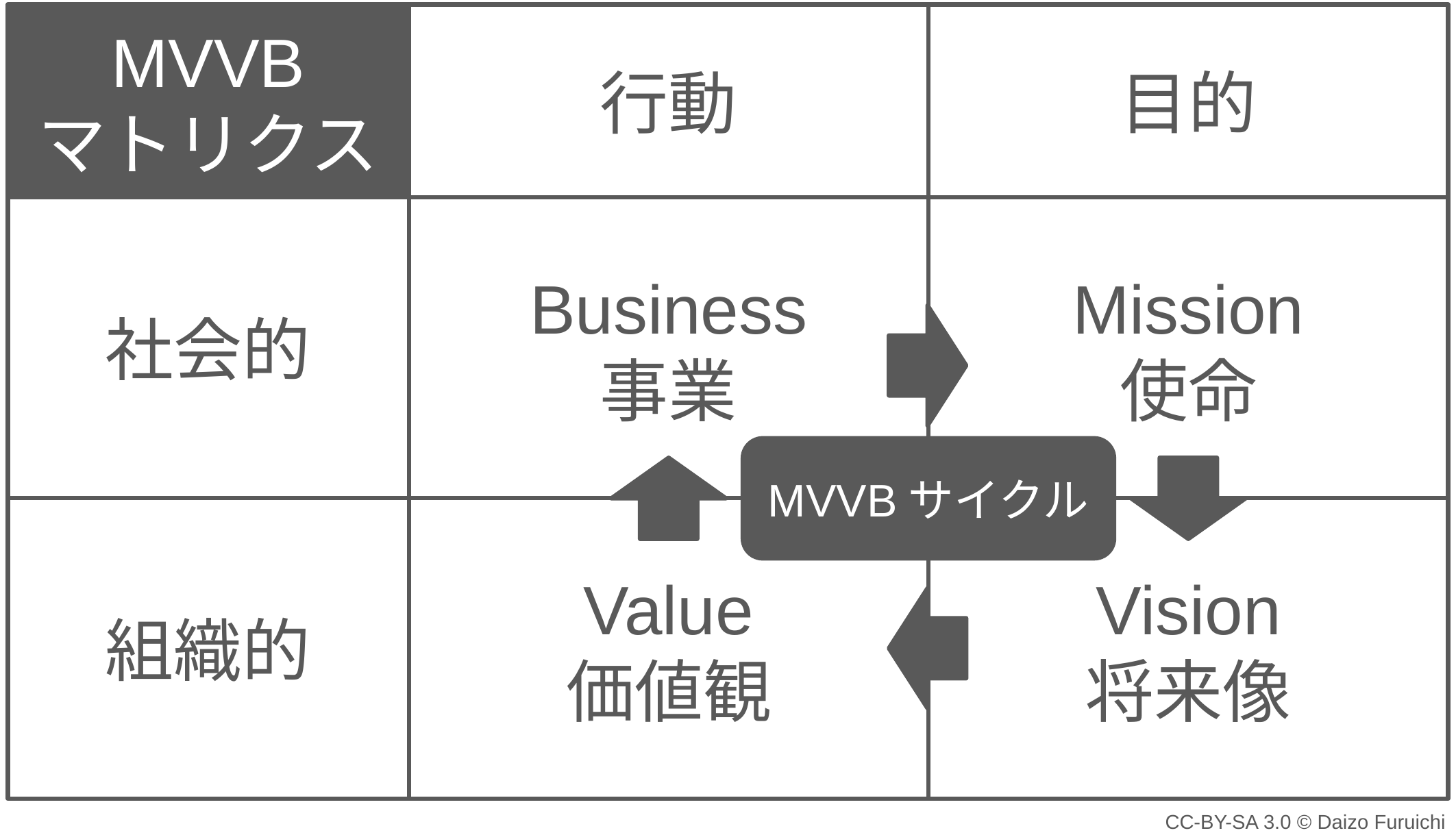

MVVB
マトリクス
行動
目的
社会的
Business
事業
Mission
使命

MVVBサイクル

組織的
Value
価値観
Vision
将来像